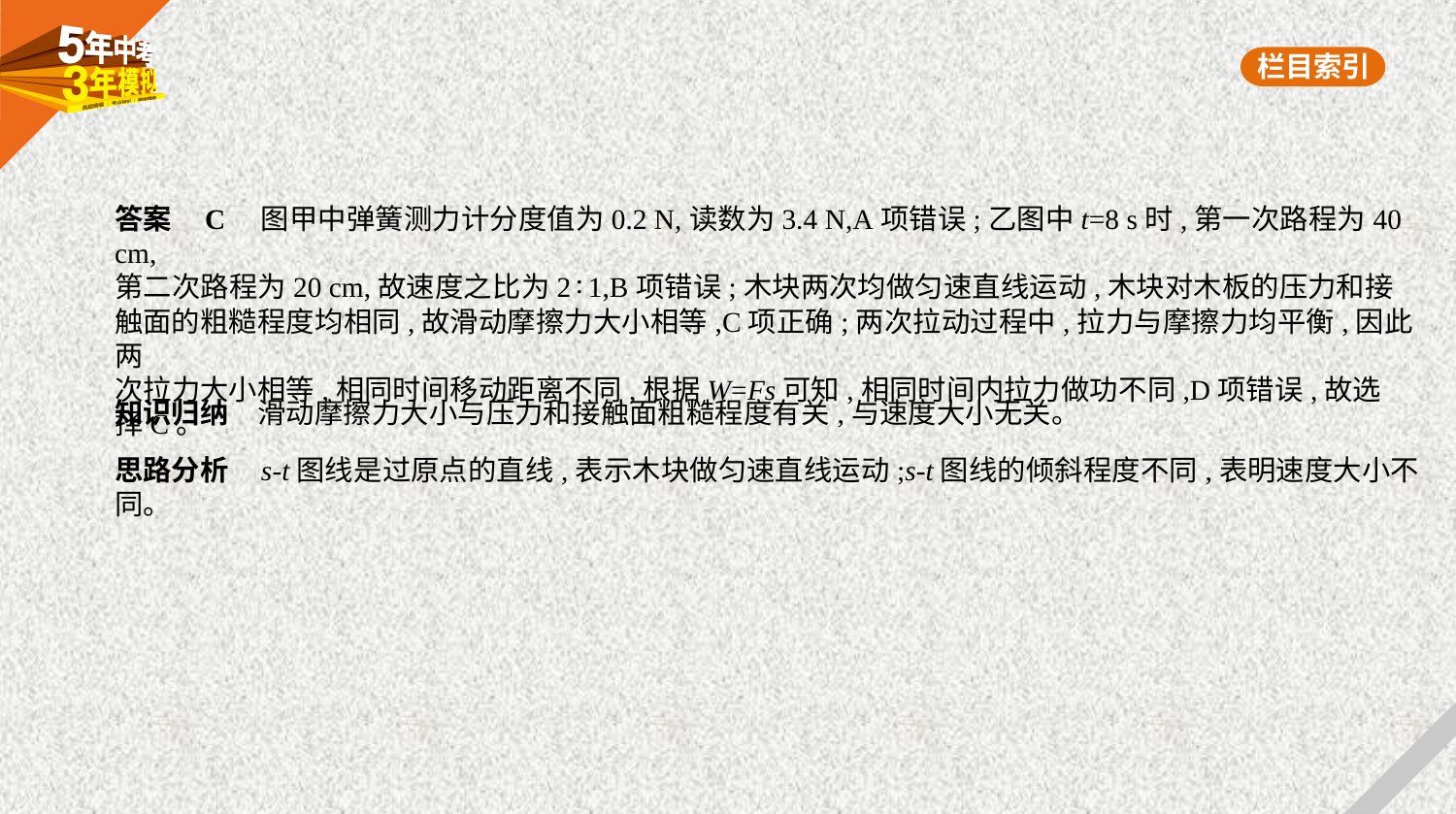

答案    C　图甲中弹簧测力计分度值为0.2 N,读数为3.4 N,A项错误;乙图中t=8 s时,第一次路程为40 cm,
第二次路程为20 cm,故速度之比为2∶1,B项错误;木块两次均做匀速直线运动,木块对木板的压力和接
触面的粗糙程度均相同,故滑动摩擦力大小相等,C项正确;两次拉动过程中,拉力与摩擦力均平衡,因此两
次拉力大小相等,相同时间移动距离不同,根据W=Fs可知,相同时间内拉力做功不同,D项错误,故选
择C。
知识归纳　滑动摩擦力大小与压力和接触面粗糙程度有关,与速度大小无关。
思路分析    s-t图线是过原点的直线,表示木块做匀速直线运动;s-t图线的倾斜程度不同,表明速度大小不
同。